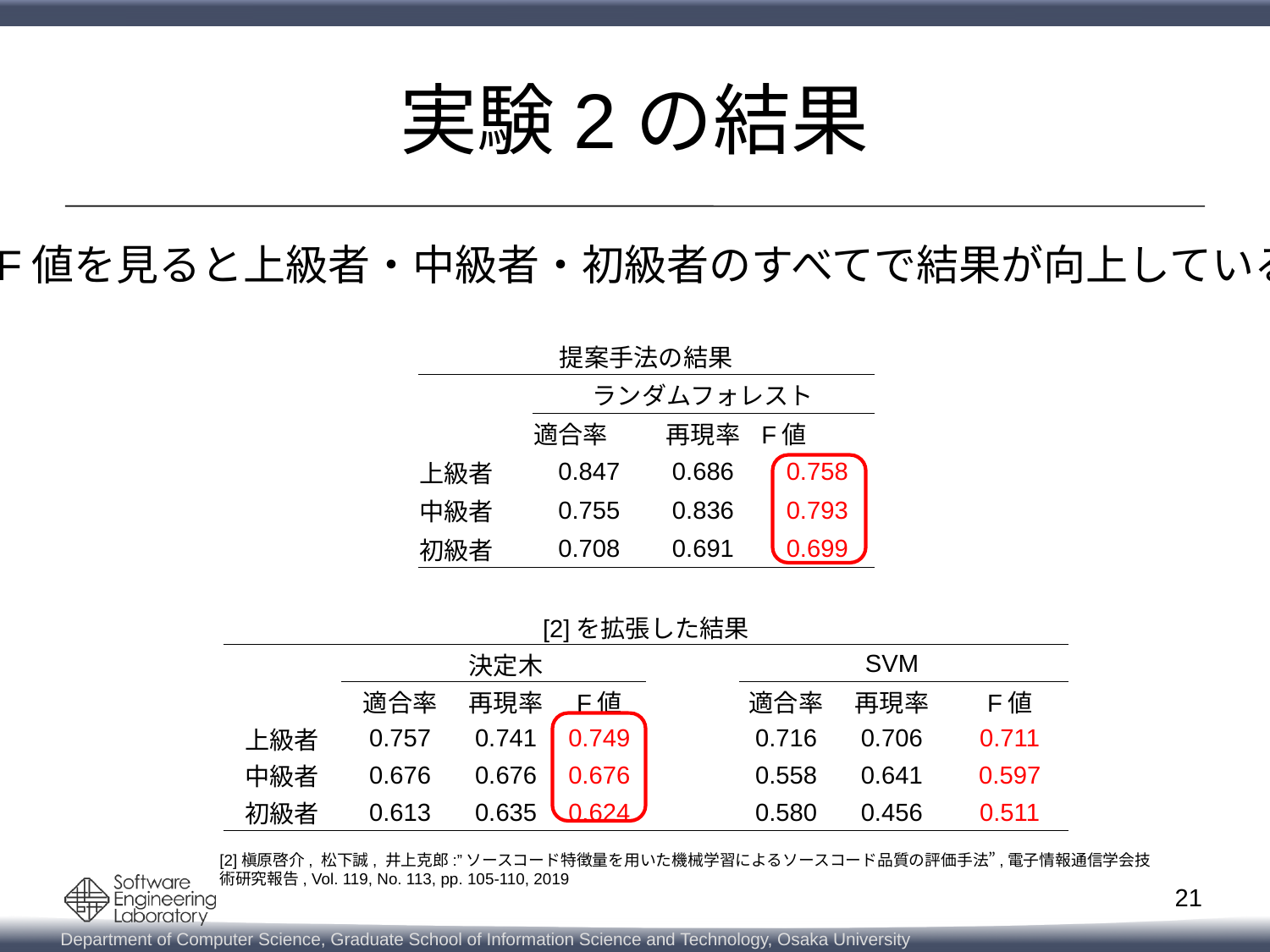

# 実験2の結果
F値を見ると上級者・中級者・初級者のすべてで結果が向上している
| 提案手法の結果 |  |  |  |
| --- | --- | --- | --- |
|  | ランダムフォレスト |  |  |
|  | 適合率 | 再現率 | F値 |
| 上級者 | 0.847 | 0.686 | 0.758 |
| 中級者 | 0.755 | 0.836 | 0.793 |
| 初級者 | 0.708 | 0.691 | 0.699 |

|  |  | [2]を拡張した結果 |  |  |  |  |  |
| --- | --- | --- | --- | --- | --- | --- | --- |
|  |  | 決定木 |  |  |  | SVM |  |
|  | 適合率 | 再現率 | F値 |  | 適合率 | 再現率 | F値 |
| 上級者 | 0.757 | 0.741 | 0.749 |  | 0.716 | 0.706 | 0.711 |
| 中級者 | 0.676 | 0.676 | 0.676 |  | 0.558 | 0.641 | 0.597 |
| 初級者 | 0.613 | 0.635 | 0.624 |  | 0.580 | 0.456 | 0.511 |

[2]槇原啓介, 松下誠, 井上克郎:”ソースコード特徴量を用いた機械学習によるソースコード品質の評価手法”,電子情報通信学会技術研究報告, Vol. 119, No. 113, pp. 105-110, 2019
21